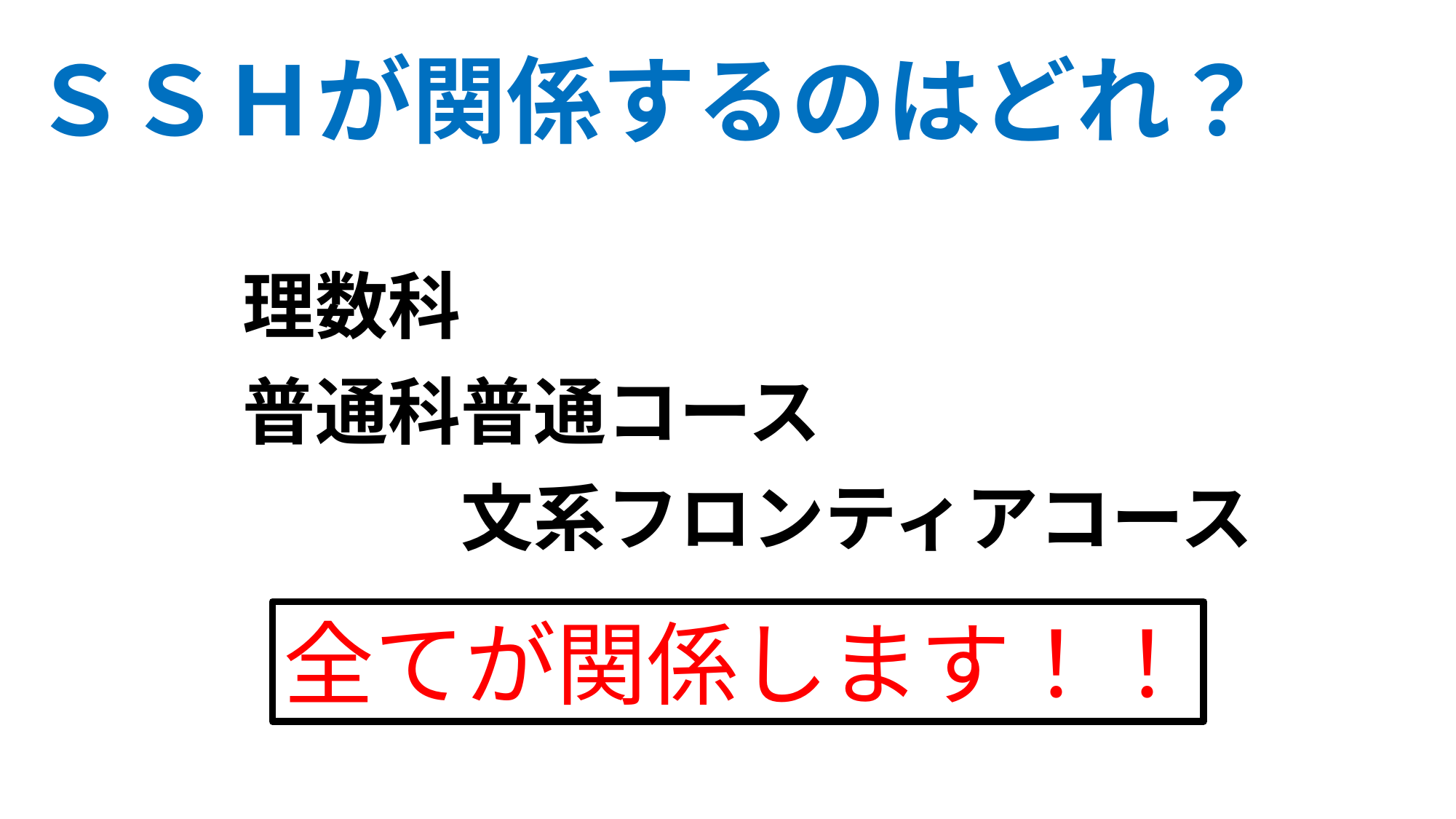

# ＳＳＨが関係するのはどれ？
理数科
普通科普通コース
　　　文系フロンティアコース
全てが関係します！！